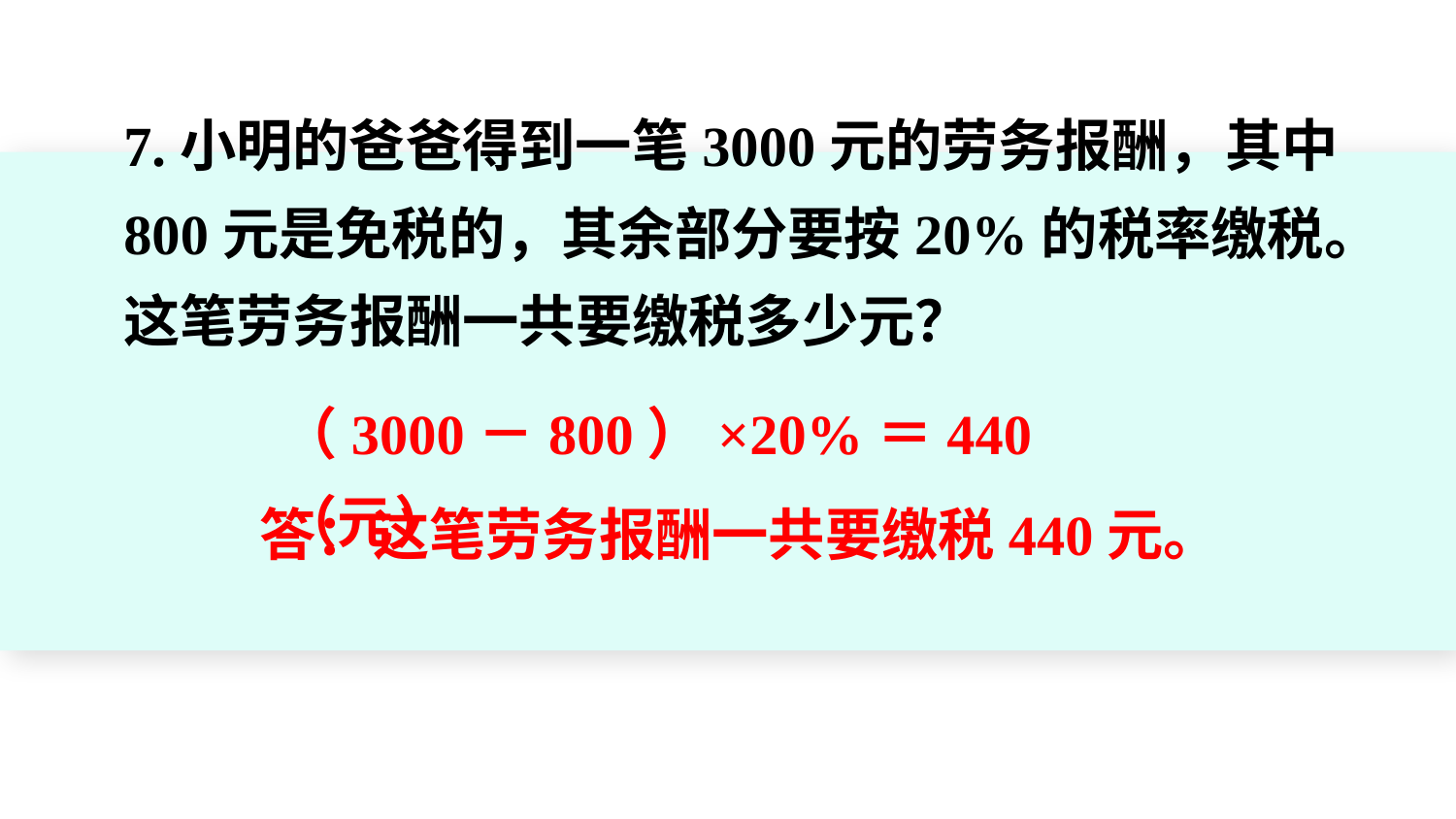

7.小明的爸爸得到一笔3000元的劳务报酬，其中800元是免税的，其余部分要按20%的税率缴税。这笔劳务报酬一共要缴税多少元？
（3000－800）×20%＝440（元）

  答：这笔劳务报酬一共要缴税440元。